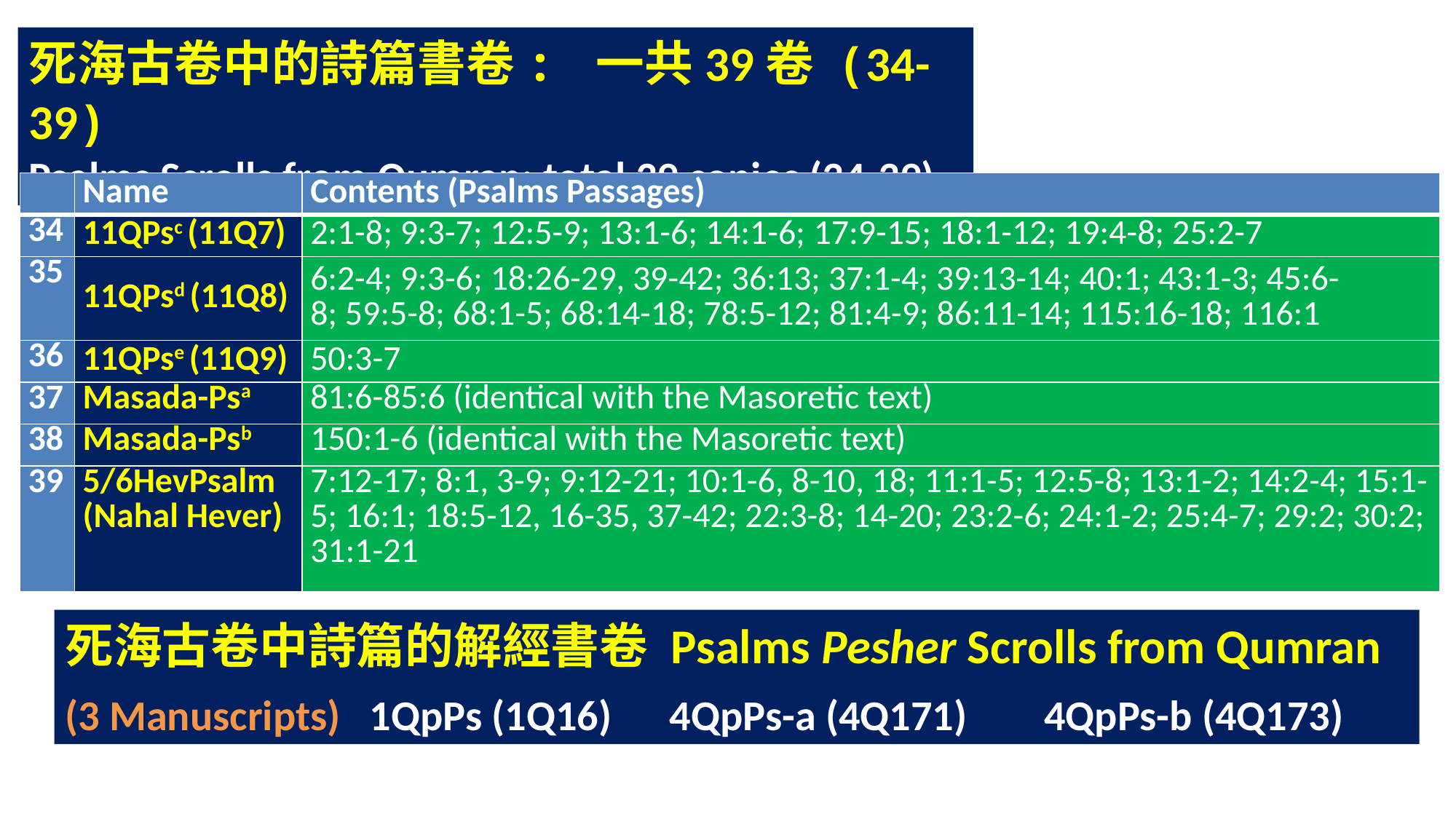

死海古卷中的詩篇書卷: 一共39卷 (34-39)
Psalms Scrolls from Qumran: total 39 copies (34-39)
|  | Name | Contents (Psalms Passages) |
| --- | --- | --- |
| 34 | 11QPsc (11Q7) | 2:1-8; 9:3-7; 12:5-9; 13:1-6; 14:1-6; 17:9-15; 18:1-12; 19:4-8; 25:2-7 |
| 35 | 11QPsd (11Q8) | 6:2-4; 9:3-6; 18:26-29, 39-42; 36:13; 37:1-4; 39:13-14; 40:1; 43:1-3; 45:6-8; 59:5-8; 68:1-5; 68:14-18; 78:5-12; 81:4-9; 86:11-14; 115:16-18; 116:1 |
| 36 | 11QPse (11Q9) | 50:3-7 |
| 37 | Masada-Psa | 81:6-85:6 (identical with the Masoretic text) |
| 38 | Masada-Psb | 150:1-6 (identical with the Masoretic text) |
| 39 | 5/6HevPsalm (Nahal Hever) | 7:12-17; 8:1, 3-9; 9:12-21; 10:1-6, 8-10, 18; 11:1-5; 12:5-8; 13:1-2; 14:2-4; 15:1-5; 16:1; 18:5-12, 16-35, 37-42; 22:3-8; 14-20; 23:2-6; 24:1-2; 25:4-7; 29:2; 30:2; 31:1-21 |
死海古卷中詩篇的解經書卷 Psalms Pesher Scrolls from Qumran

(3 Manuscripts)   1QpPs (1Q16)      4QpPs-a (4Q171)        4QpPs-b (4Q173)